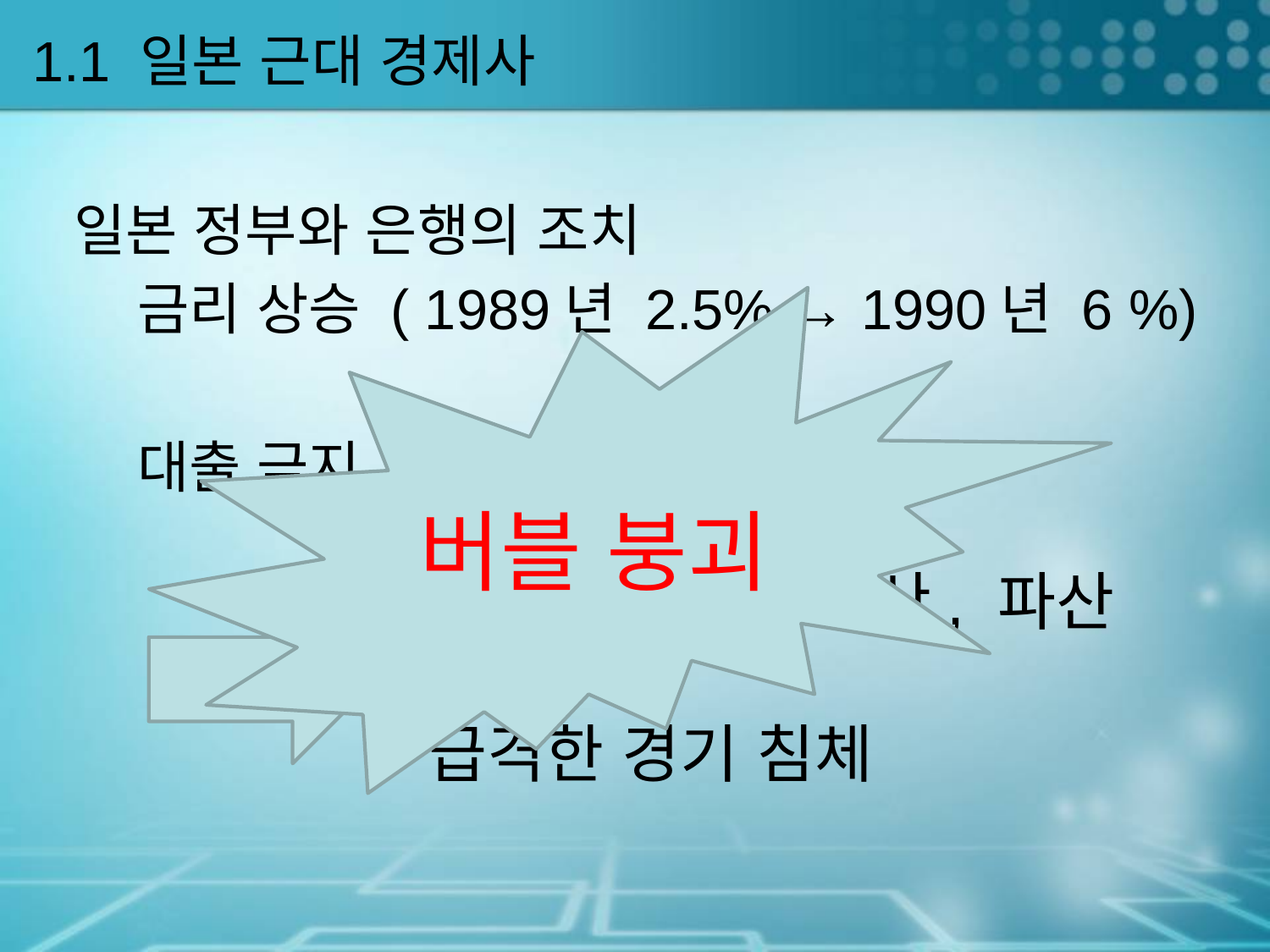

# 1.1 일본 근대 경제사

   일본 정부와 은행의 조치
       금리 상승 ( 1989년 2.5% → 1990년 6 %)

       대출 금지

버블 붕괴
금융기관 연쇄 도산, 파산

급격한 경기 침체